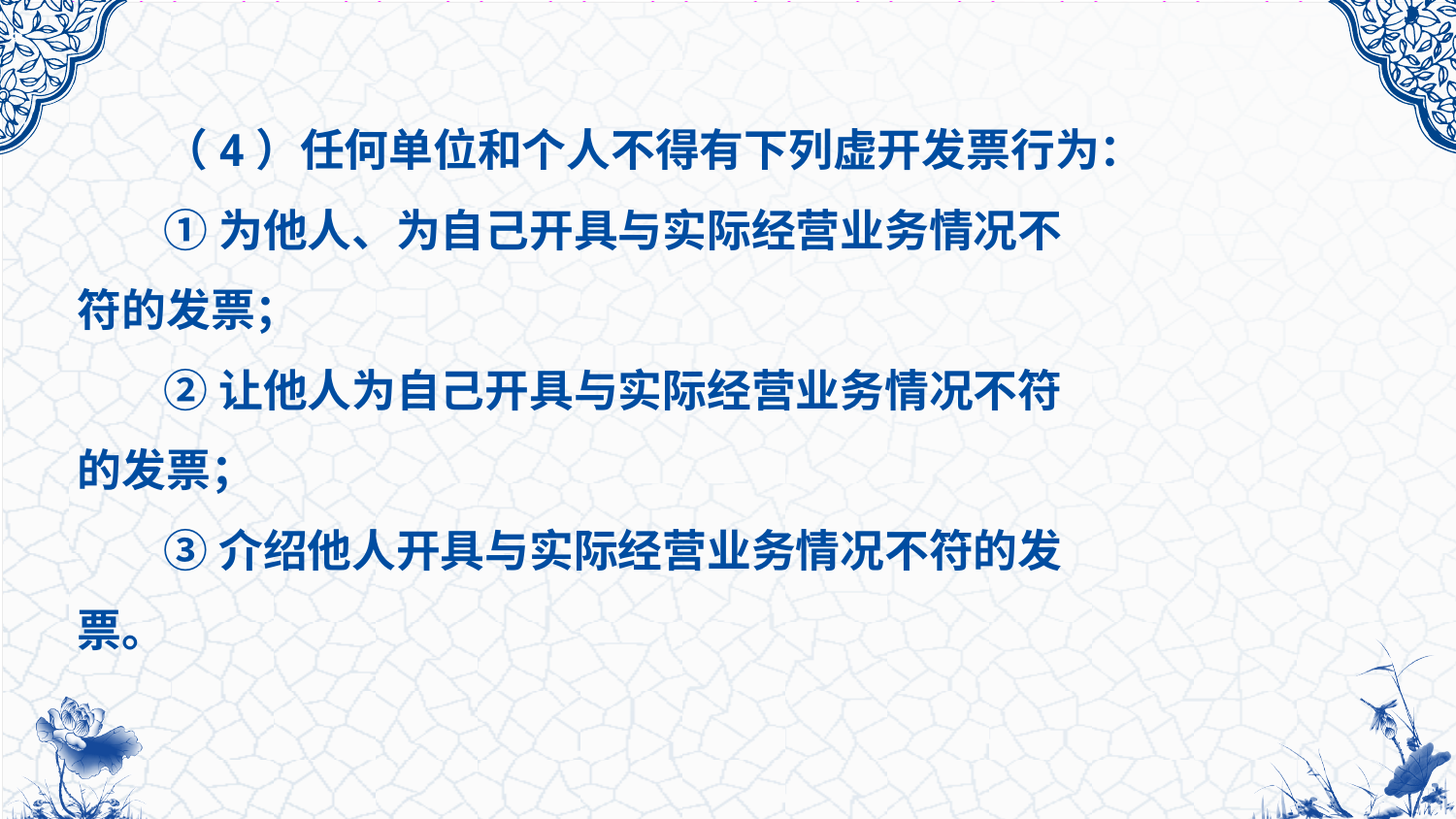

（4）任何单位和个人不得有下列虚开发票行为：
①为他人、为自己开具与实际经营业务情况不符的发票；
②让他人为自己开具与实际经营业务情况不符的发票；
③介绍他人开具与实际经营业务情况不符的发票。